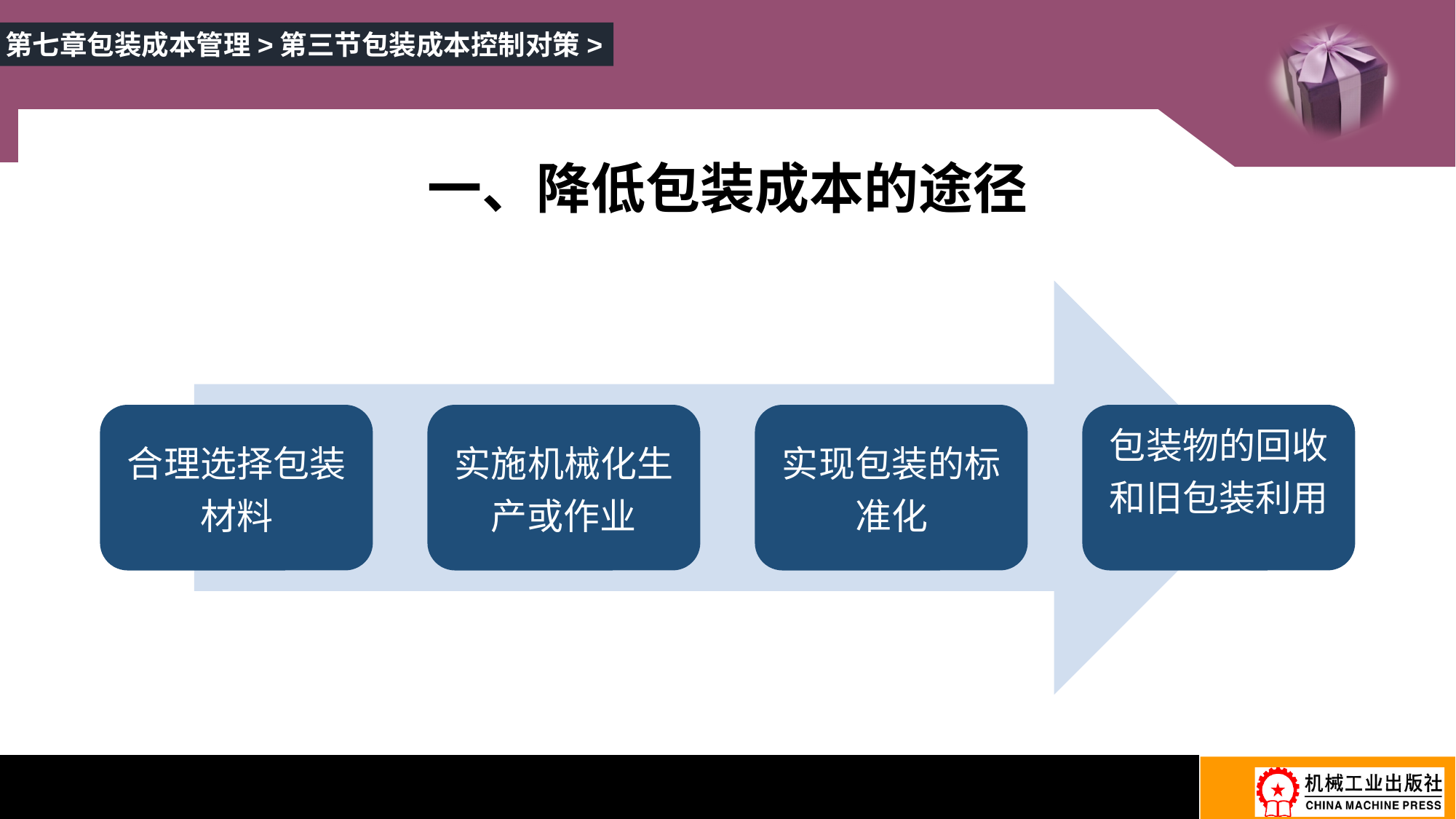

第七章包装成本管理>第三节包装成本控制对策>
# 一、降低包装成本的途径
合理选择包装材料
实施机械化生产或作业
实现包装的标准化
包装物的回收和旧包装利用